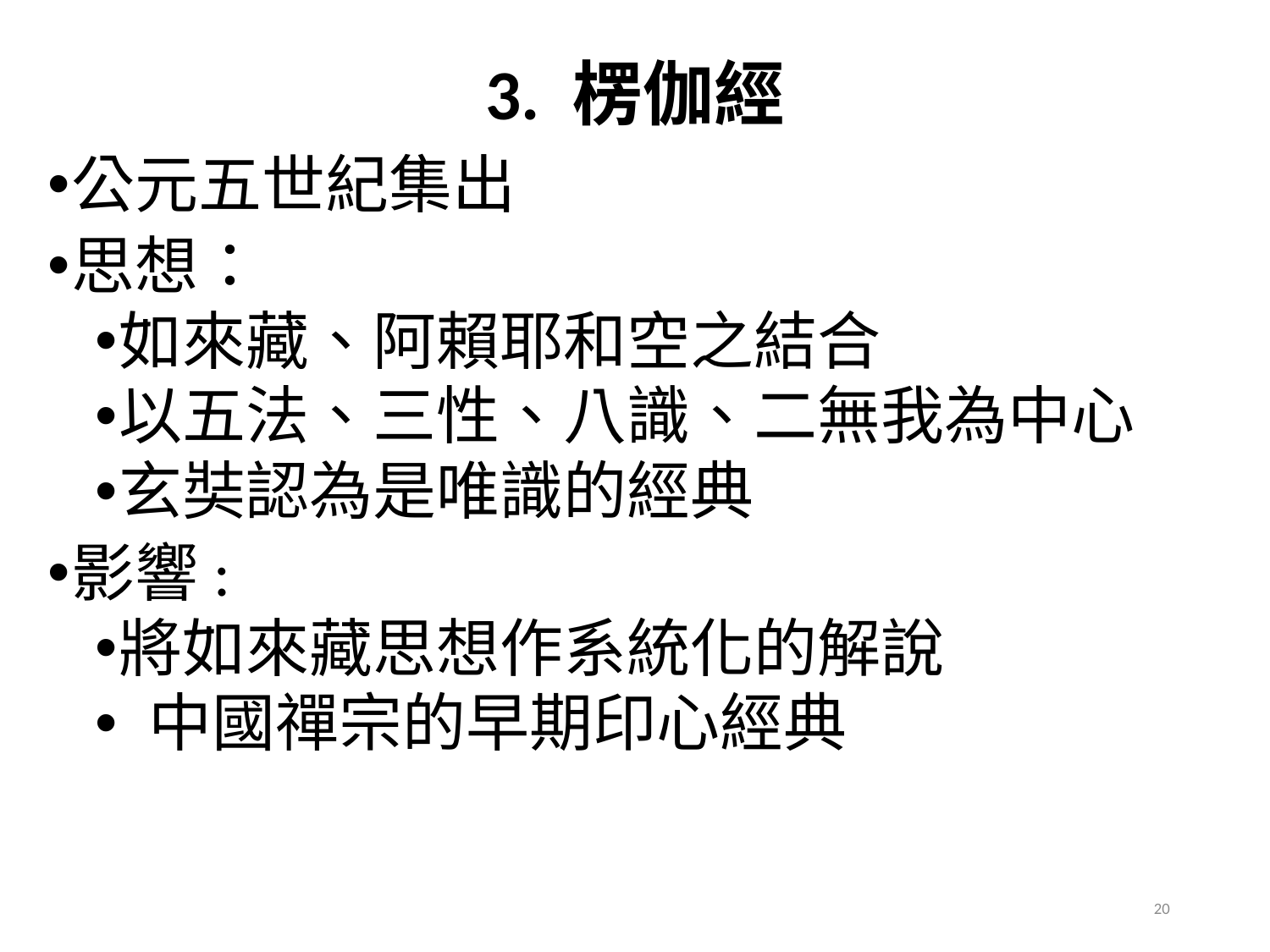

# 3. 楞伽經
公元五世紀集出
思想：
如來藏、阿賴耶和空之結合
以五法、三性、八識、二無我為中心
玄奘認為是唯識的經典
影響:
將如來藏思想作系統化的解說
 中國禪宗的早期印心經典
20